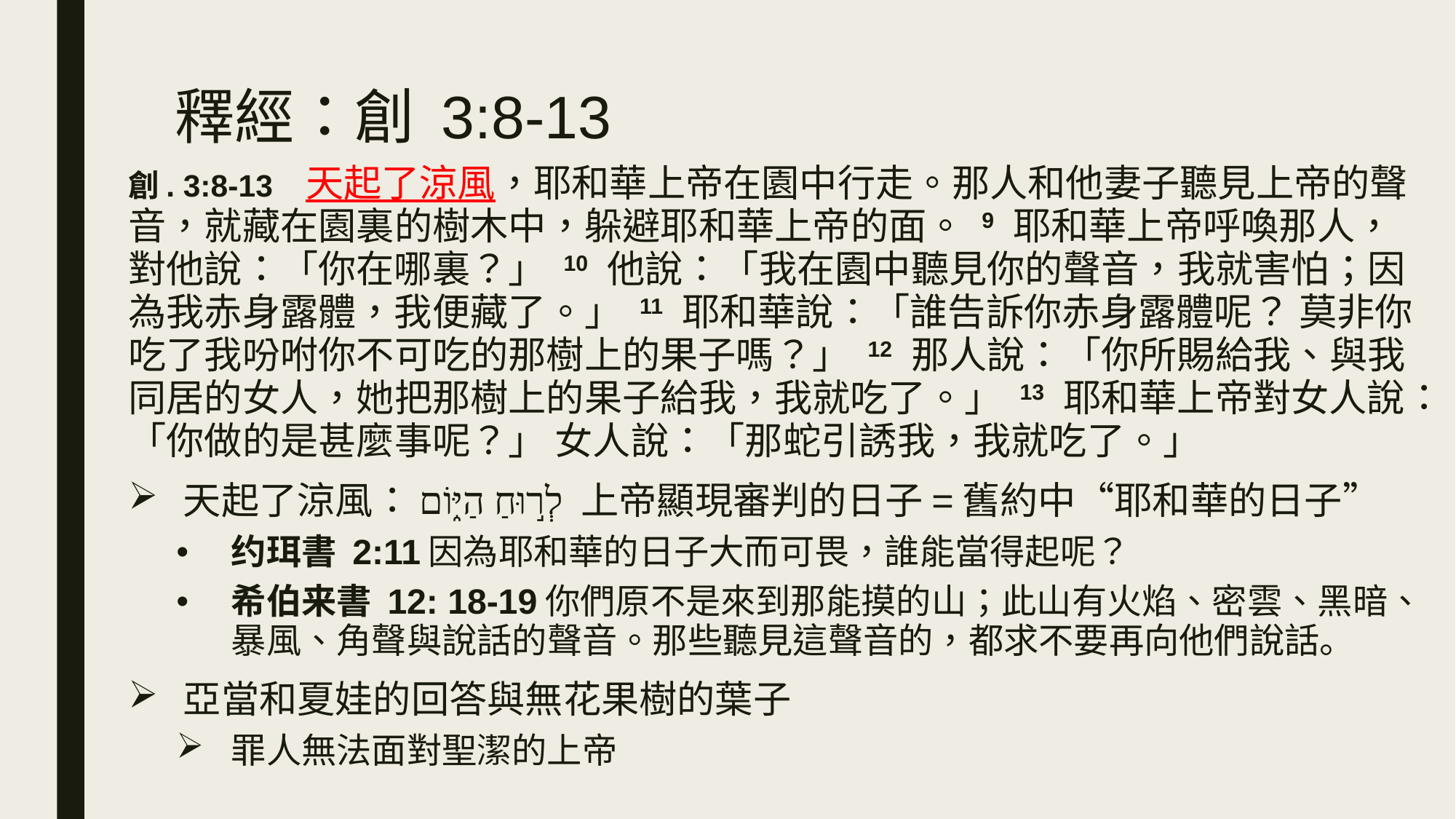

# 釋經：創 3:8-13
創. 3:8-13   天起了涼風，耶和華上帝在園中行走。那人和他妻子聽見上帝的聲音，就藏在園裏的樹木中，躲避耶和華上帝的面。 9 耶和華上帝呼喚那人，對他說：「你在哪裏？」 10 他說：「我在園中聽見你的聲音，我就害怕；因為我赤身露體，我便藏了。」 11 耶和華說：「誰告訴你赤身露體呢？ 莫非你吃了我吩咐你不可吃的那樹上的果子嗎？」 12 那人說：「你所賜給我、與我同居的女人，她把那樹上的果子給我，我就吃了。」 13 耶和華上帝對女人說：「你做的是甚麼事呢？」 女人說：「那蛇引誘我，我就吃了。」
天起了涼風：לְר֣וּחַ הַיּ֑וֹם 上帝顯現審判的日子=舊約中“耶和華的日子”
约珥書 2:11因為耶和華的日子大而可畏，誰能當得起呢？
希伯来書 12: 18-19你們原不是來到那能摸的山；此山有火焰、密雲、黑暗、暴風、角聲與說話的聲音。那些聽見這聲音的，都求不要再向他們說話。
亞當和夏娃的回答與無花果樹的葉子
罪人無法面對聖潔的上帝